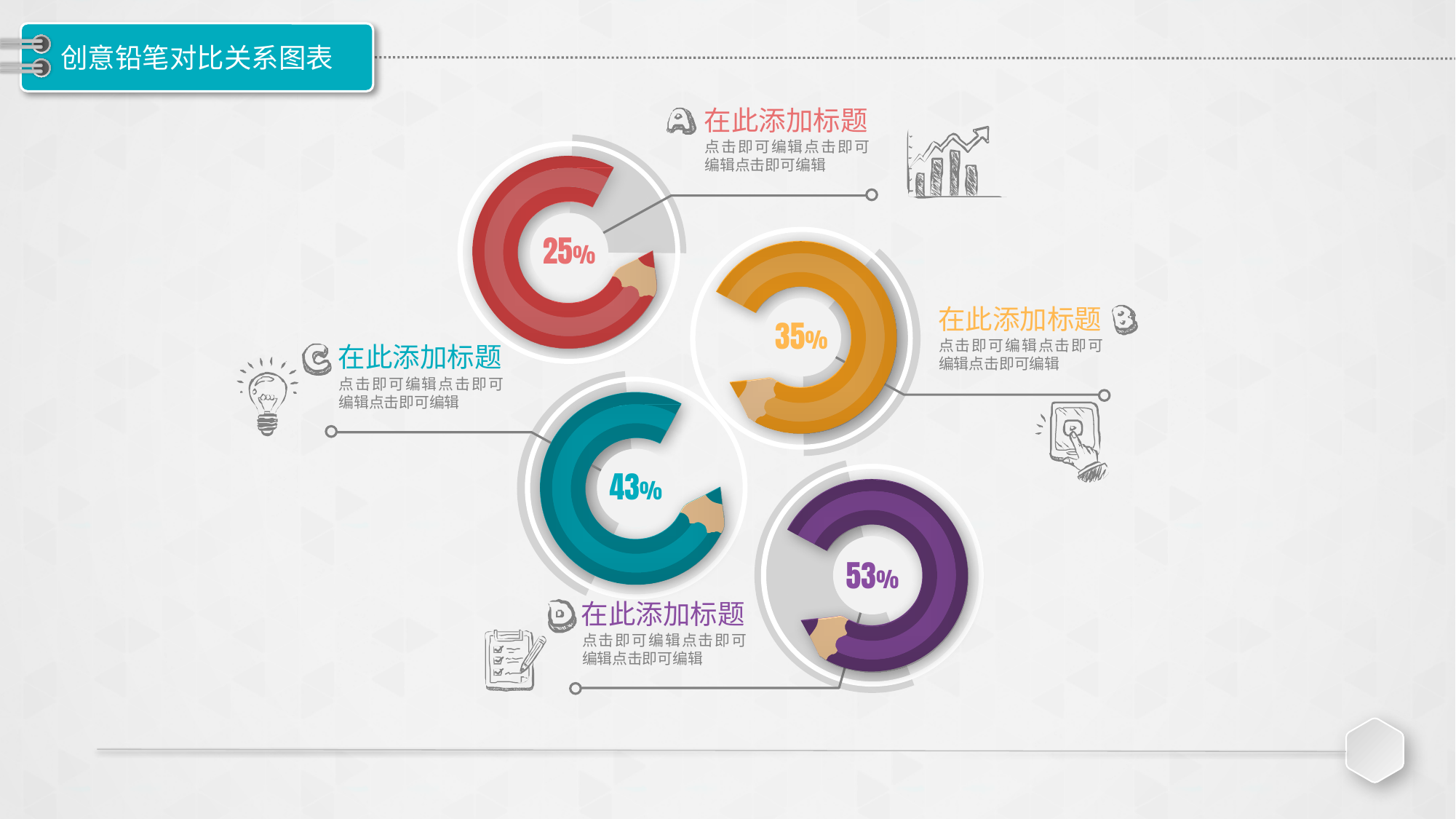

# 创意铅笔对比关系图表
在此添加标题
点击即可编辑点击即可编辑点击即可编辑

25%

在此添加标题
点击即可编辑点击即可编辑点击即可编辑

35%
在此添加标题
点击即可编辑点击即可编辑点击即可编辑

43%

53%

在此添加标题
点击即可编辑点击即可编辑点击即可编辑

1